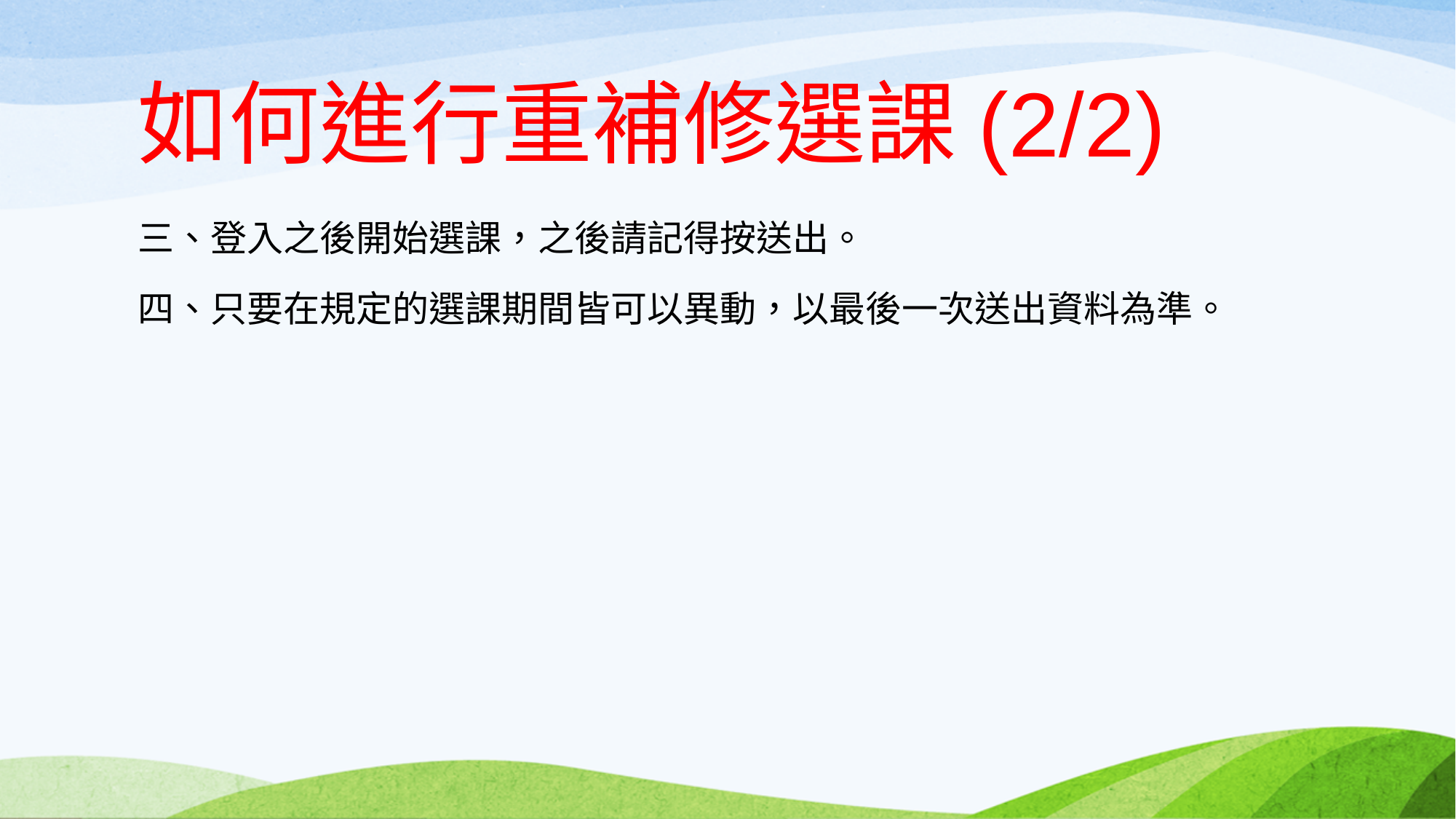

# 如何進行重補修選課(2/2)
三、登入之後開始選課，之後請記得按送出。
四、只要在規定的選課期間皆可以異動，以最後一次送出資料為準。